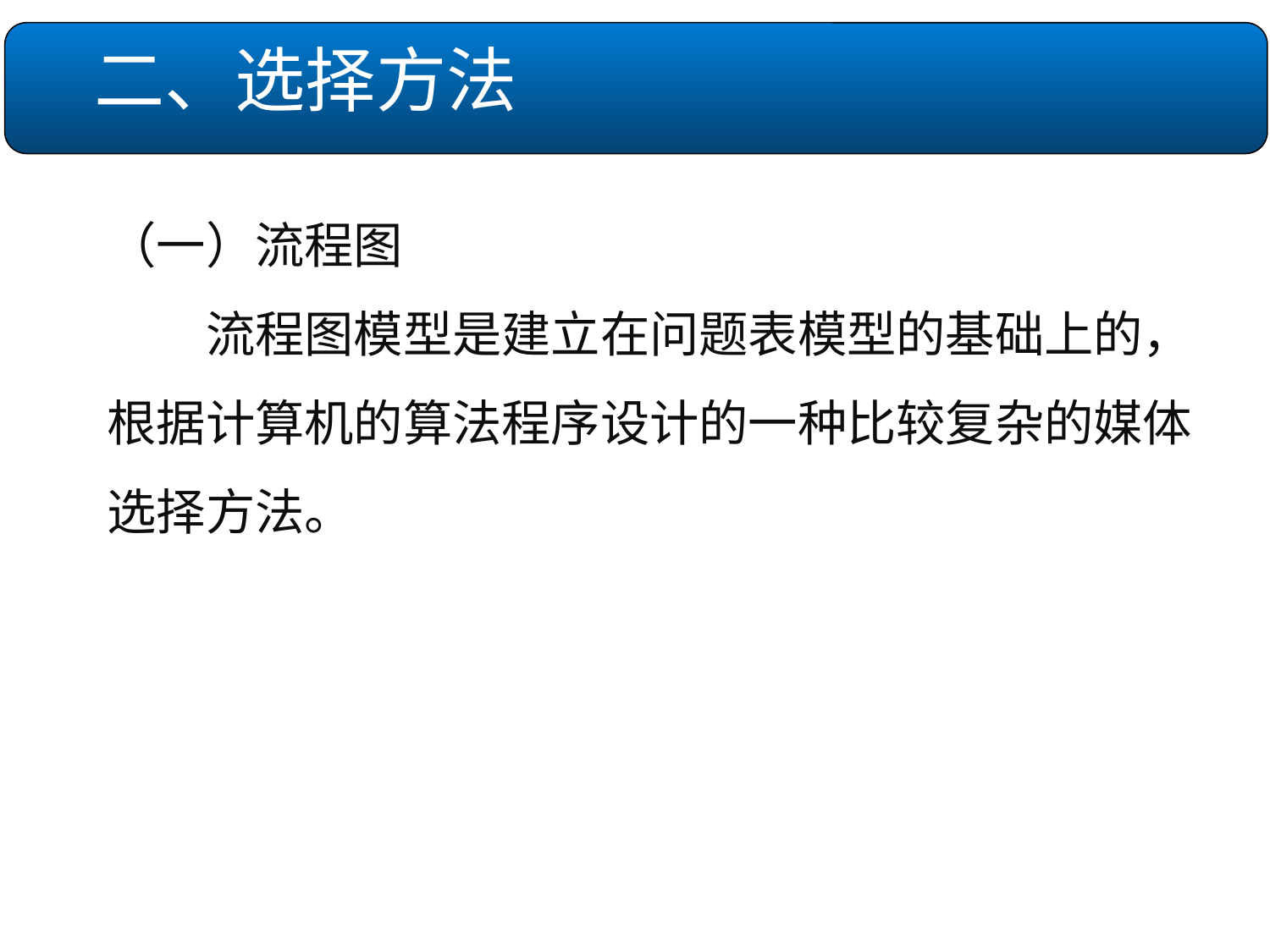

二、选择方法
（一）流程图
　　流程图模型是建立在问题表模型的基础上的，根据计算机的算法程序设计的一种比较复杂的媒体选择方法。